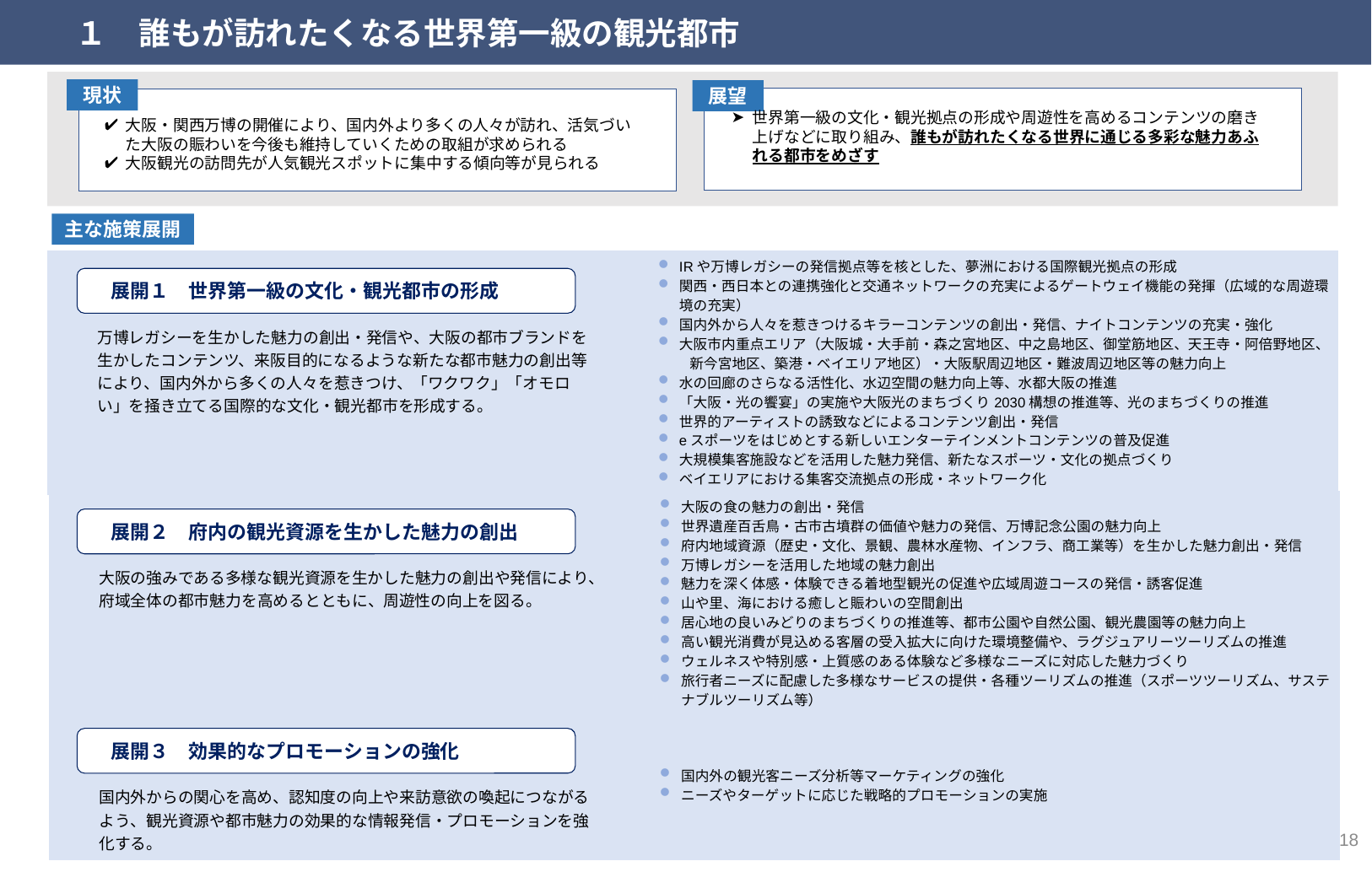

１　誰もが訪れたくなる世界第一級の観光都市

現状
展望

世界第一級の文化・観光拠点の形成や周遊性を高めるコンテンツの磨き上げなどに取り組み、誰もが訪れたくなる世界に通じる多彩な魅力あふれる都市をめざす
大阪・関西万博の開催により、国内外より多くの人々が訪れ、活気づいた大阪の賑わいを今後も維持していくための取組が求められる
大阪観光の訪問先が人気観光スポットに集中する傾向等が見られる
主な施策展開
| 万博レガシーを生かした魅力の創出・発信や、大阪の都市ブランドを生かしたコンテンツ、来阪目的になるような新たな都市魅力の創出等により、国内外から多くの人々を惹きつけ、「ワクワク」「オモロい」を掻き立てる国際的な文化・観光都市を形成する。 | IRや万博レガシーの発信拠点等を核とした、夢洲における国際観光拠点の形成 関西・西日本との連携強化と交通ネットワークの充実によるゲートウェイ機能の発揮（広域的な周遊環境の充実） 国内外から人々を惹きつけるキラーコンテンツの創出・発信、ナイトコンテンツの充実・強化 大阪市内重点エリア（大阪城・大手前・森之宮地区、中之島地区、御堂筋地区、天王寺・阿倍野地区、 　　 新今宮地区、築港・ベイエリア地区）・大阪駅周辺地区・難波周辺地区等の魅力向上 水の回廊のさらなる活性化、水辺空間の魅力向上等、水都大阪の推進 「大阪・光の饗宴」の実施や大阪光のまちづくり2030構想の推進等、光のまちづくりの推進 世界的アーティストの誘致などによるコンテンツ創出・発信 eスポーツをはじめとする新しいエンターテインメントコンテンツの普及促進 大規模集客施設などを活用した魅力発信、新たなスポーツ・文化の拠点づくり ベイエリアにおける集客交流拠点の形成・ネットワーク化 |
| --- | --- |
　展開１　世界第一級の文化・観光都市の形成
| 大阪の強みである多様な観光資源を生かした魅力の創出や発信により、府域全体の都市魅力を高めるとともに、周遊性の向上を図る。 | 大阪の食の魅力の創出・発信 世界遺産百舌鳥・古市古墳群の価値や魅力の発信、万博記念公園の魅力向上 府内地域資源（歴史・文化、景観、農林水産物、インフラ、商工業等）を生かした魅力創出・発信 万博レガシーを活用した地域の魅力創出 魅力を深く体感・体験できる着地型観光の促進や広域周遊コースの発信・誘客促進 山や里、海における癒しと賑わいの空間創出 居心地の良いみどりのまちづくりの推進等、都市公園や自然公園、観光農園等の魅力向上 高い観光消費が見込める客層の受入拡大に向けた環境整備や、ラグジュアリーツーリズムの推進 ウェルネスや特別感・上質感のある体験など多様なニーズに対応した魅力づくり 旅行者ニーズに配慮した多様なサービスの提供・各種ツーリズムの推進（スポーツツーリズム、サステナブルツーリズム等） |
| --- | --- |
　展開２　府内の観光資源を生かした魅力の創出
| 国内外からの関心を高め、認知度の向上や来訪意欲の喚起につながるよう、観光資源や都市魅力の効果的な情報発信・プロモーションを強化する。 | 国内外の観光客ニーズ分析等マーケティングの強化 ニーズやターゲットに応じた戦略的プロモーションの実施 |
| --- | --- |
　展開３　効果的なプロモーションの強化
18